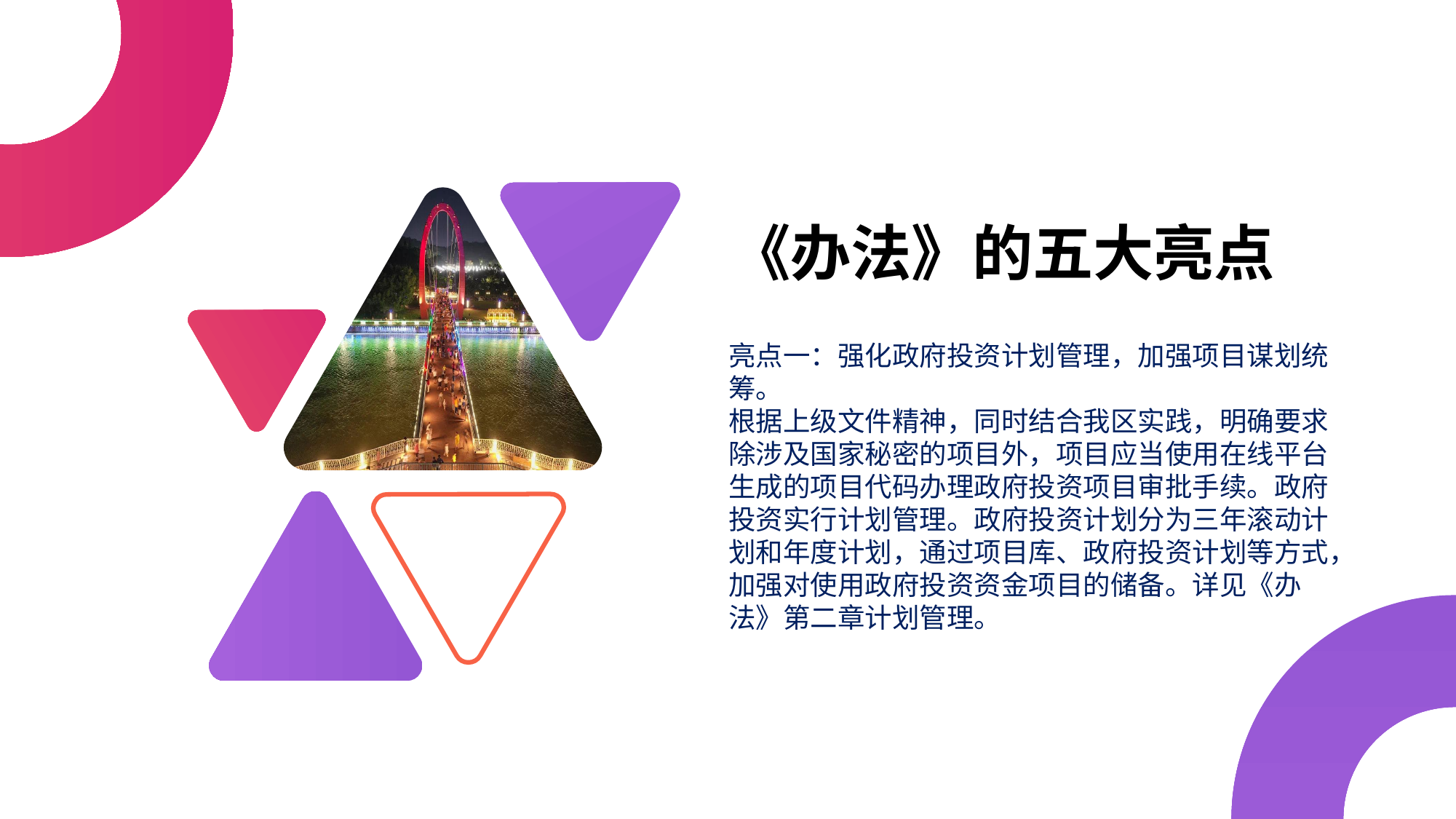

《办法》的五大亮点

亮点一：强化政府投资计划管理，加强项目谋划统筹。
根据上级文件精神，同时结合我区实践，明确要求除涉及国家秘密的项目外，项目应当使用在线平台生成的项目代码办理政府投资项目审批手续。政府投资实行计划管理。政府投资计划分为三年滚动计划和年度计划，通过项目库、政府投资计划等方式，加强对使用政府投资资金项目的储备。详见《办法》第二章计划管理。